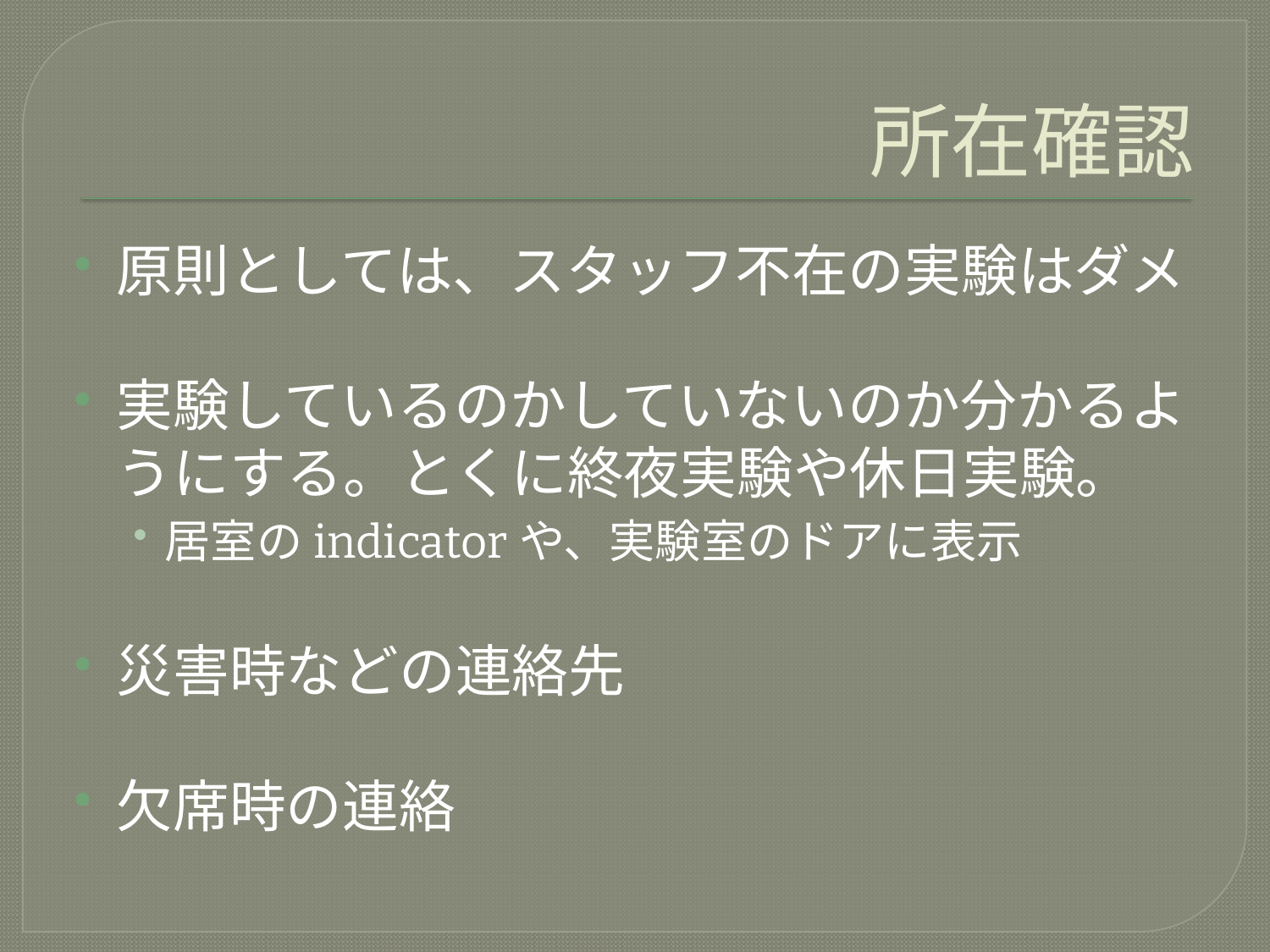

# 所在確認
原則としては、スタッフ不在の実験はダメ

実験しているのかしていないのか分かるようにする。とくに終夜実験や休日実験。
居室のindicatorや、実験室のドアに表示

災害時などの連絡先

欠席時の連絡